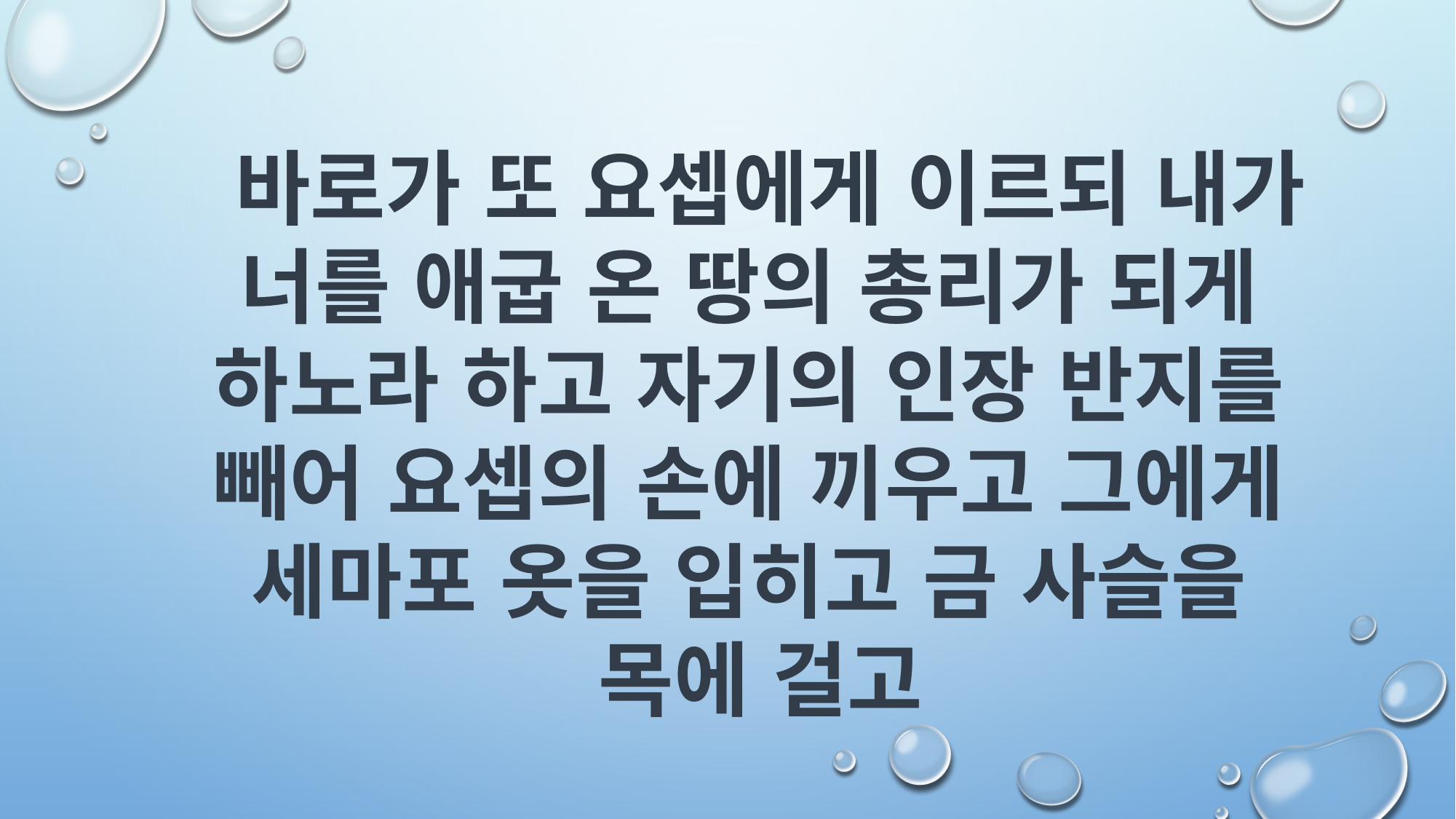

바로가 또 요셉에게 이르되 내가
너를 애굽 온 땅의 총리가 되게
하노라 하고 자기의 인장 반지를
빼어 요셉의 손에 끼우고 그에게
세마포 옷을 입히고 금 사슬을
목에 걸고